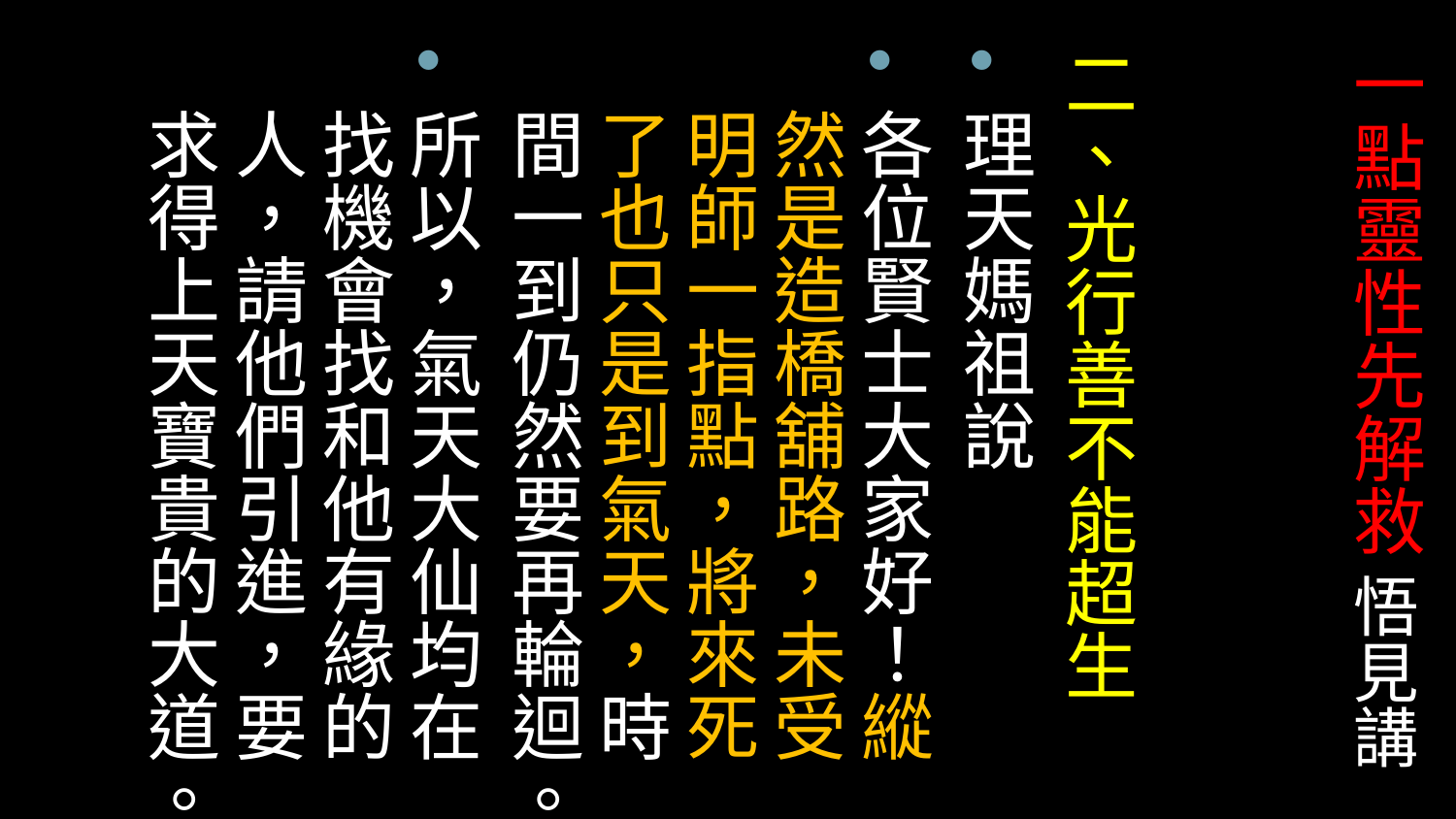

# 一點靈性先解救 悟見講
二、光行善不能超生
理天媽祖說
各位賢士大家好！縱然是造橋舖路，未受明師一指點，將來死了也只是到氣天，時間一到仍然要再輪迴。
所以，氣天大仙均在找機會找和他有緣的人，請他們引進，要求得上天寶貴的大道。